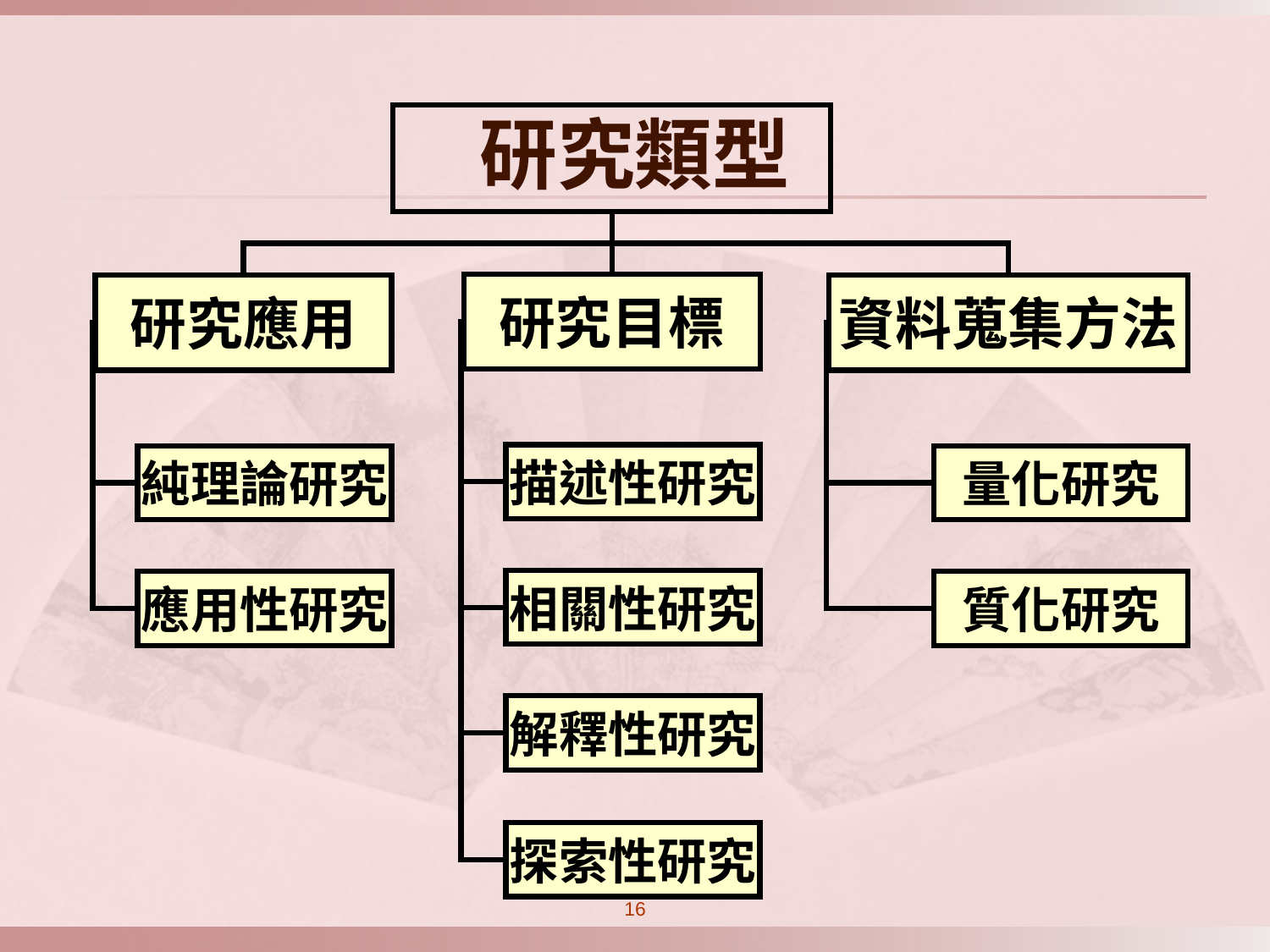

# 研究類型

研究目標
研究應用
資料蒐集方法
描述性研究
純理論研究
量化研究
相關性研究
應用性研究
質化研究
解釋性研究
探索性研究
16